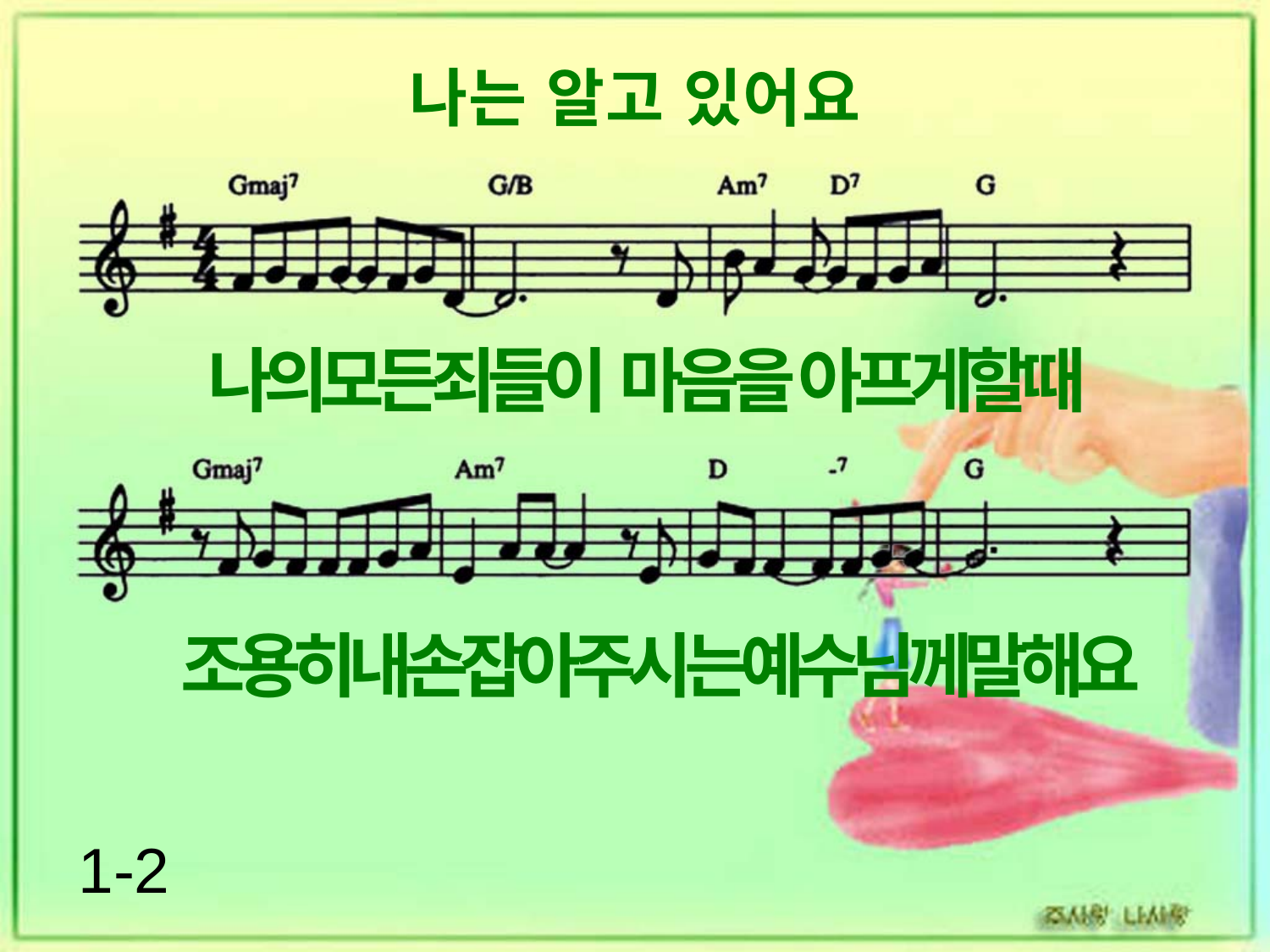

나는 알고 있어요
나의모든죄들이 마음을 아프게할때
조용히내손잡아주시는예수님께말해요
1-2